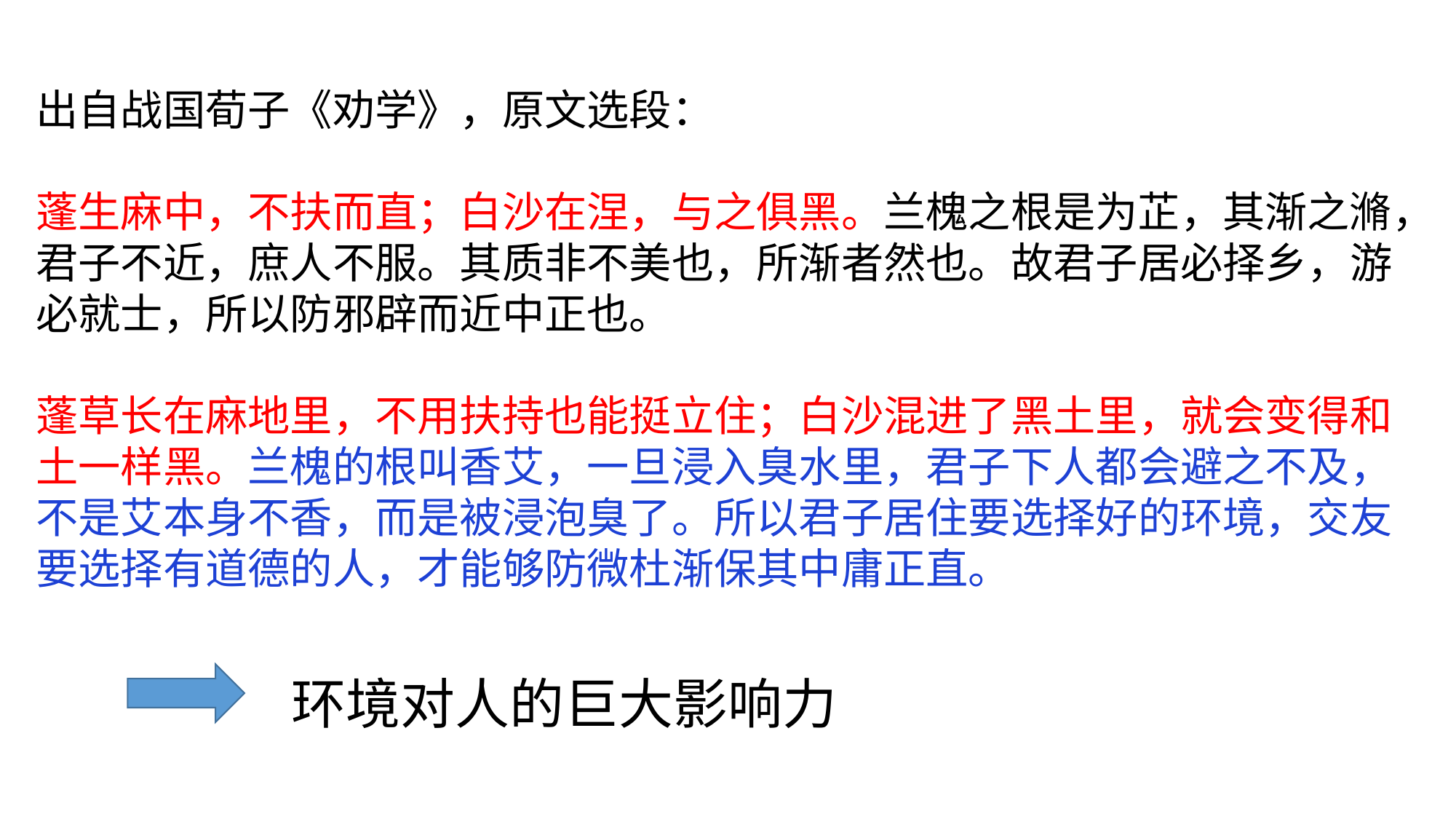

出自战国荀子《劝学》，原文选段：

蓬生麻中，不扶而直；白沙在涅，与之俱黑。兰槐之根是为芷，其渐之滫，君子不近，庶人不服。其质非不美也，所渐者然也。故君子居必择乡，游必就士，所以防邪辟而近中正也。

蓬草长在麻地里，不用扶持也能挺立住；白沙混进了黑土里，就会变得和土一样黑。兰槐的根叫香艾，一旦浸入臭水里，君子下人都会避之不及，不是艾本身不香，而是被浸泡臭了。所以君子居住要选择好的环境，交友要选择有道德的人，才能够防微杜渐保其中庸正直。

环境对人的巨大影响力